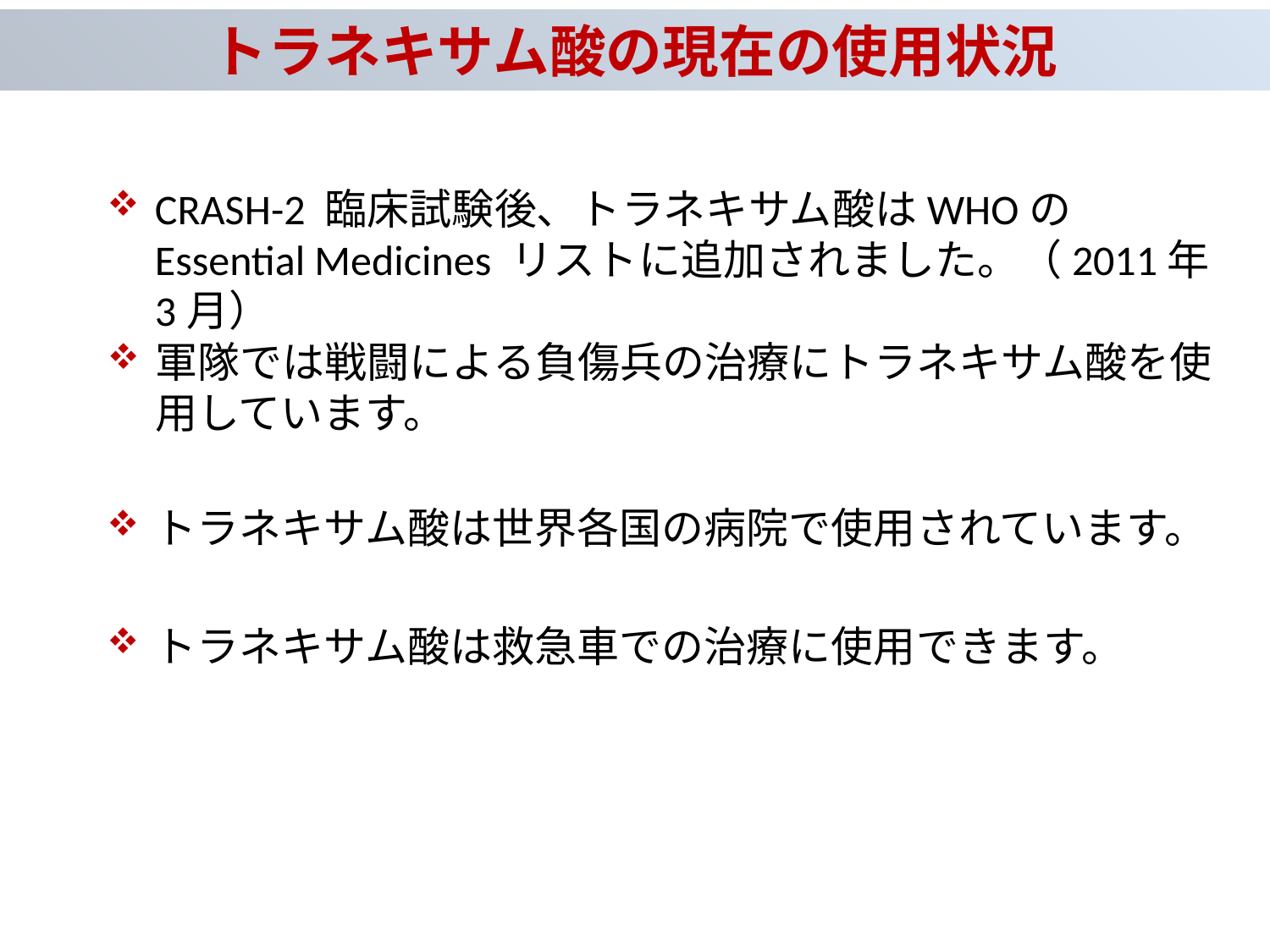

トラネキサム酸の現在の使用状況
CRASH-2 臨床試験後、トラネキサム酸はWHOのEssential Medicines リストに追加されました。（2011年3月）
軍隊では戦闘による負傷兵の治療にトラネキサム酸を使用しています。
トラネキサム酸は世界各国の病院で使用されています。
トラネキサム酸は救急車での治療に使用できます。